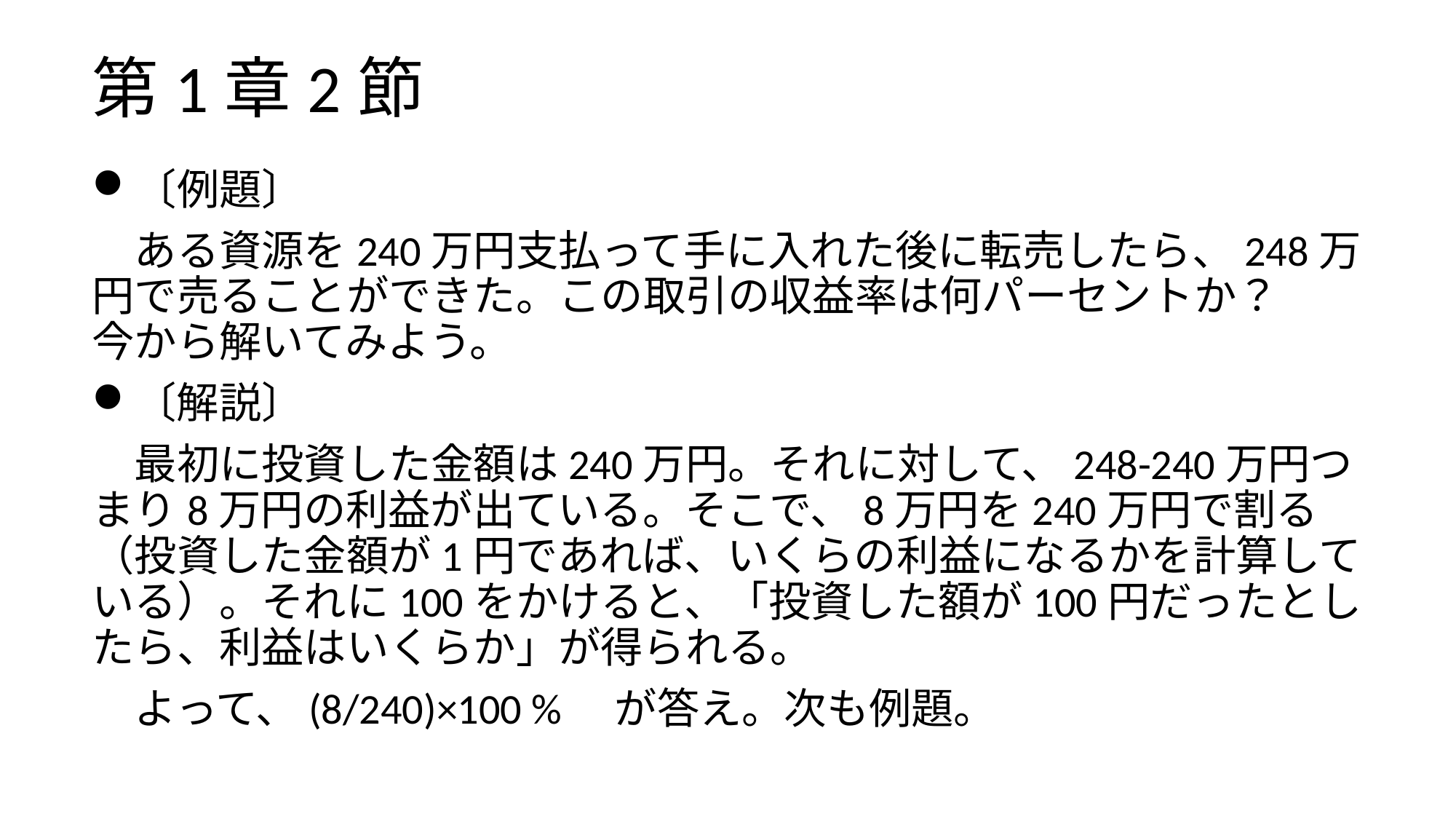

# 第1章2節
〔例題〕
　ある資源を240万円支払って手に入れた後に転売したら、248万円で売ることができた。この取引の収益率は何パーセントか？　今から解いてみよう。
〔解説〕
　最初に投資した金額は240万円。それに対して、248-240万円つまり8万円の利益が出ている。そこで、8万円を240万円で割る（投資した金額が1円であれば、いくらの利益になるかを計算している）。それに100をかけると、「投資した額が100円だったとしたら、利益はいくらか」が得られる。
　よって、(8/240)×100 %　が答え。次も例題。